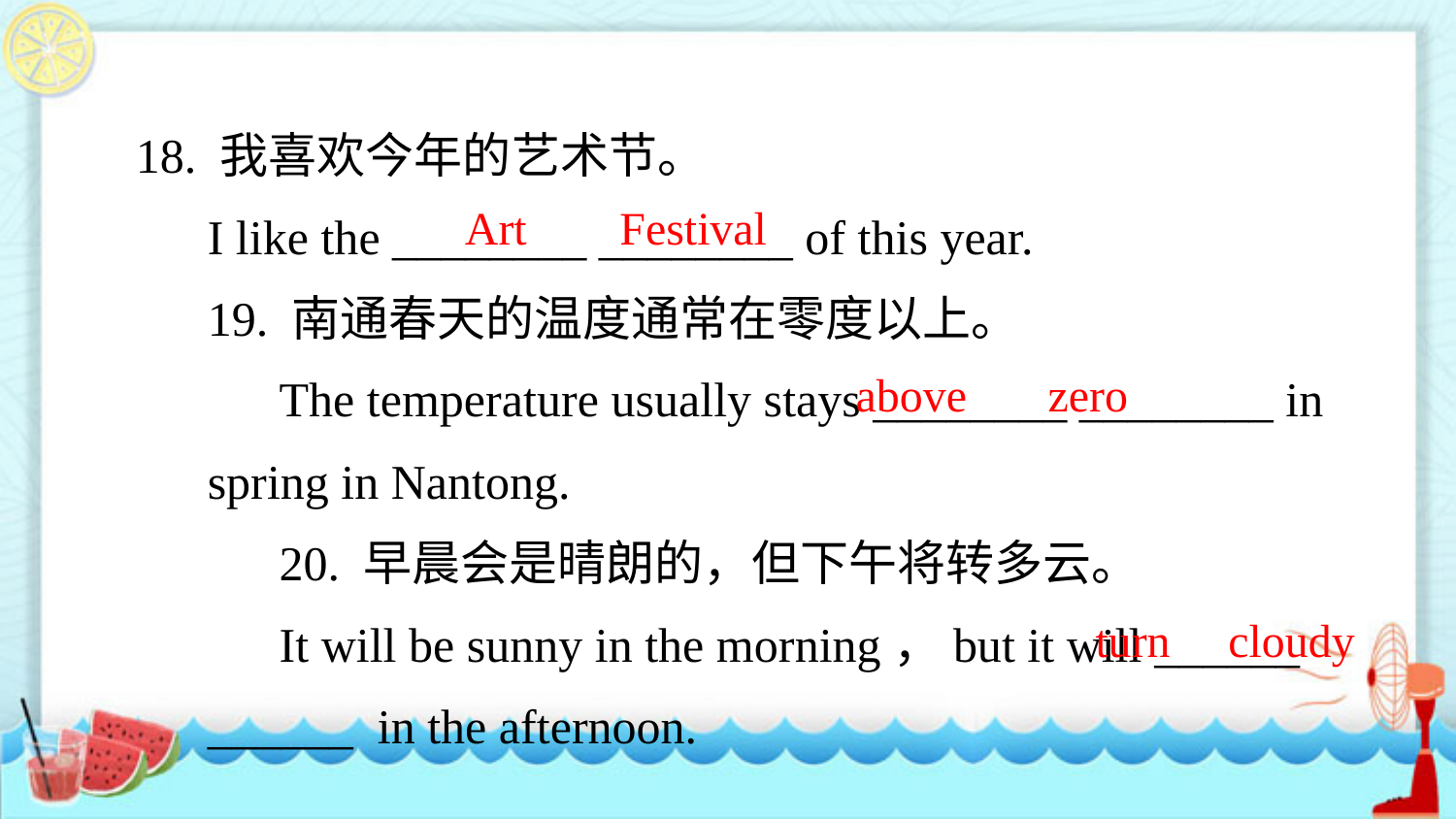

18. 我喜欢今年的艺术节。
I like the ________ ________ of this year.
19. 南通春天的温度通常在零度以上。
The temperature usually stays ________ ________ in spring in Nantong.
20. 早晨会是晴朗的，但下午将转多云。
It will be sunny in the morning，but it will ______ ______  in the afternoon.
Art        Festival
above       zero
turn     cloudy